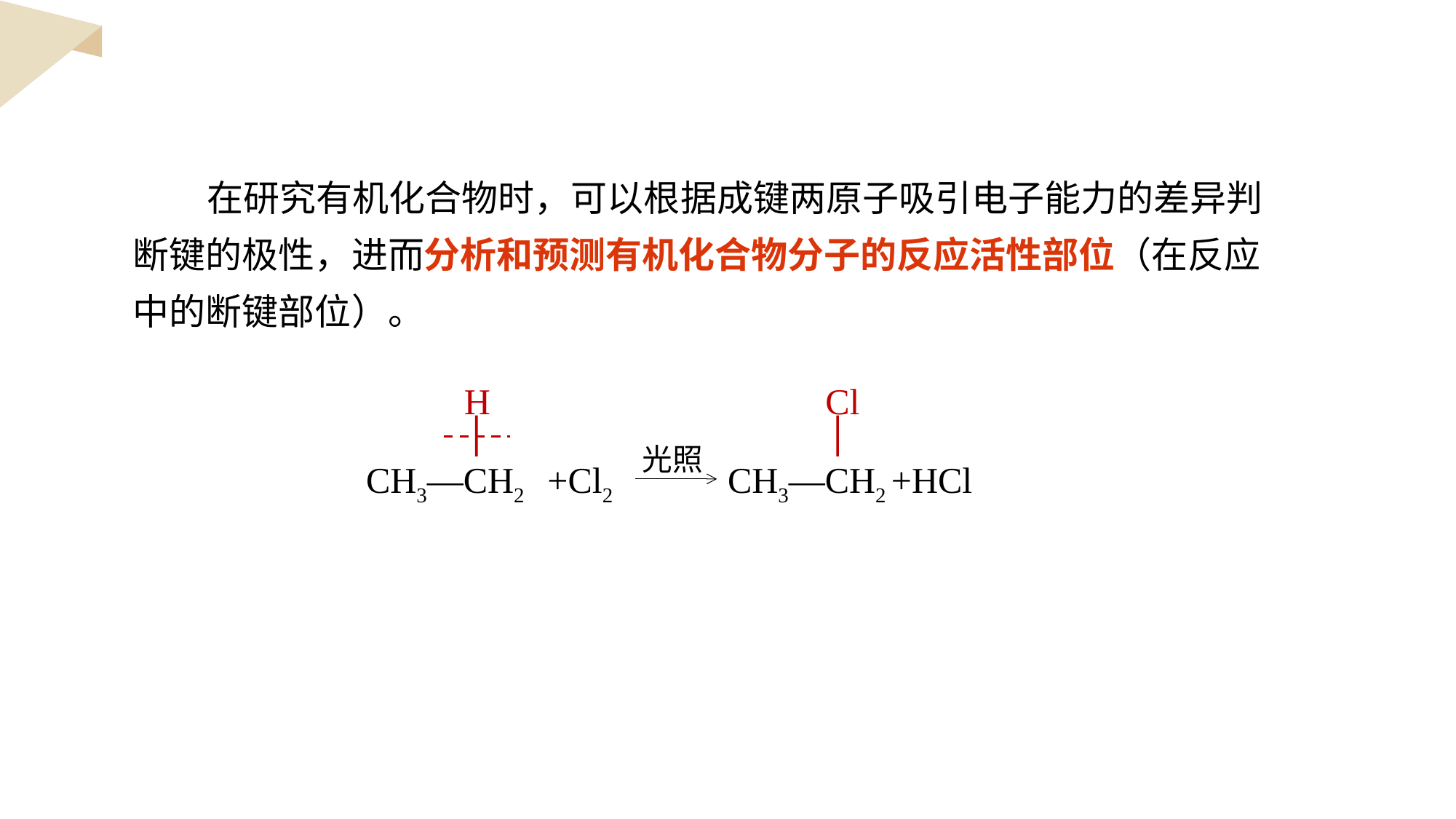

在研究有机化合物时，可以根据成键两原子吸引电子能力的差异判断键的极性，进而分析和预测有机化合物分子的反应活性部位（在反应中的断键部位）。
H

Cl

光照
CH3—CH2
+Cl2
CH3—CH2 +HCl